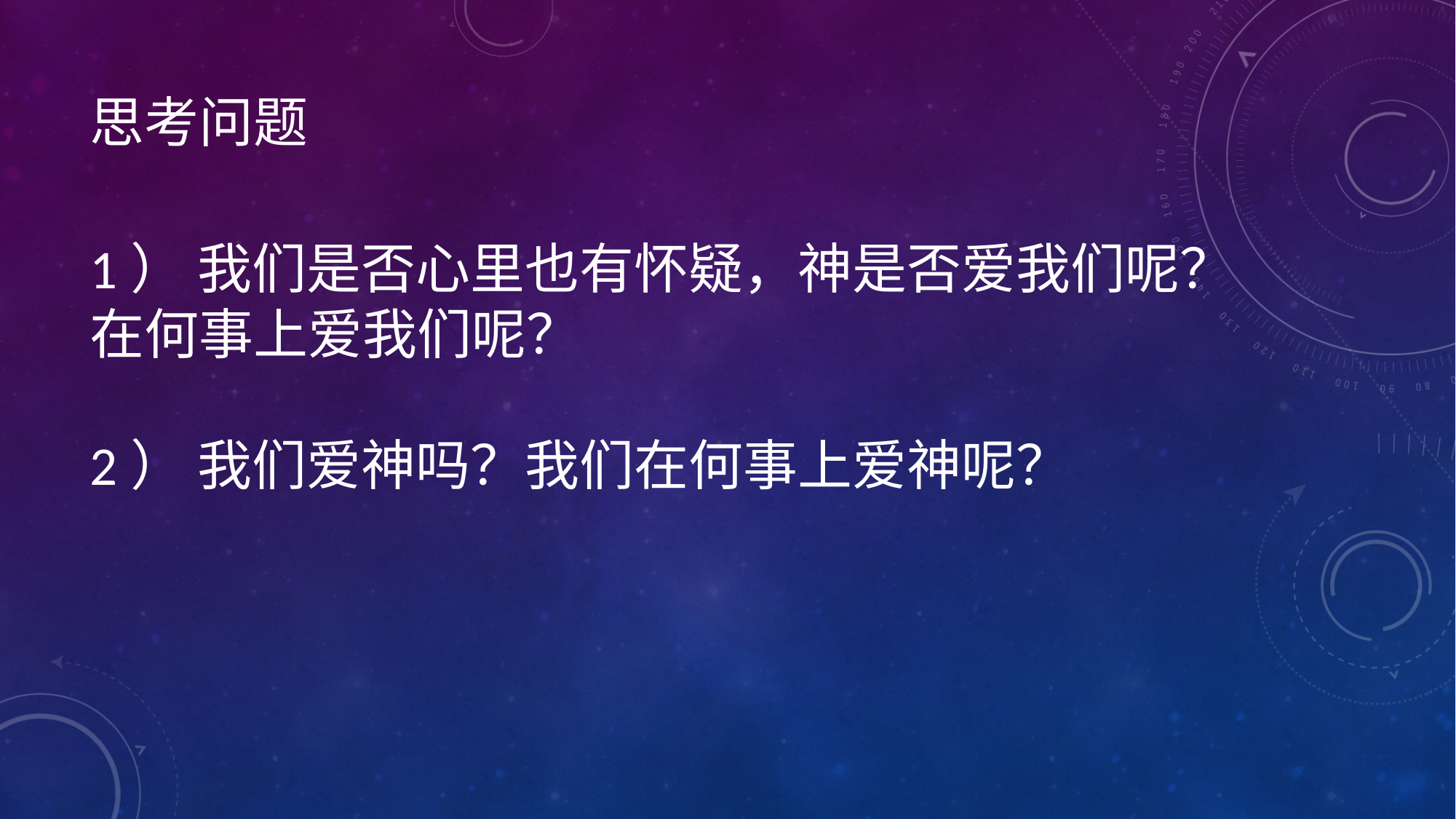

思考问题
# 1） 我们是否心里也有怀疑，神是否爱我们呢？在何事上爱我们呢？ 2） 我们爱神吗？我们在何事上爱神呢？